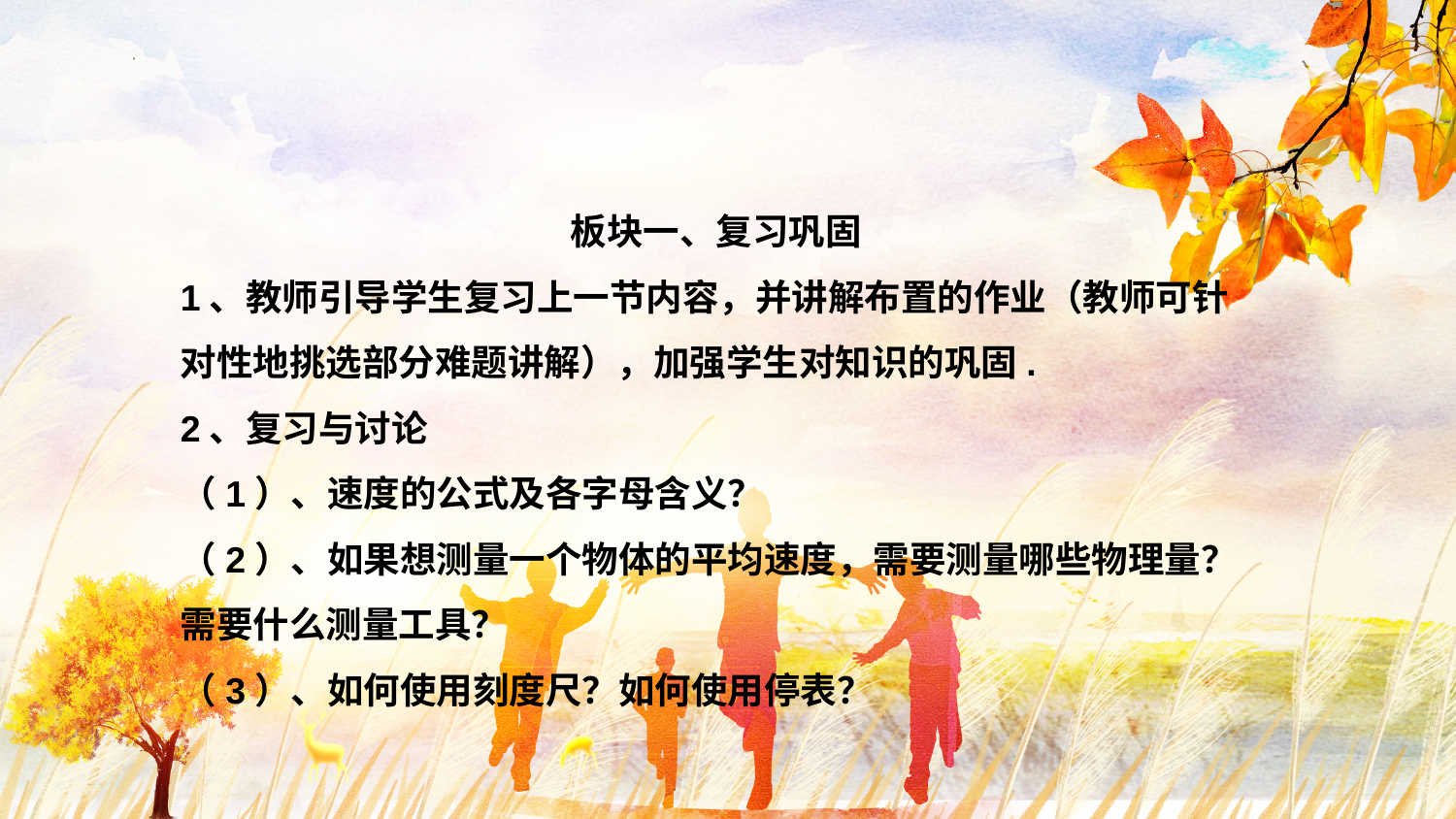

板块一、复习巩固
1、教师引导学生复习上一节内容，并讲解布置的作业（教师可针对性地挑选部分难题讲解），加强学生对知识的巩固.
2、复习与讨论
（1）、速度的公式及各字母含义？
（2）、如果想测量一个物体的平均速度，需要测量哪些物理量？需要什么测量工具？
（3）、如何使用刻度尺？如何使用停表？